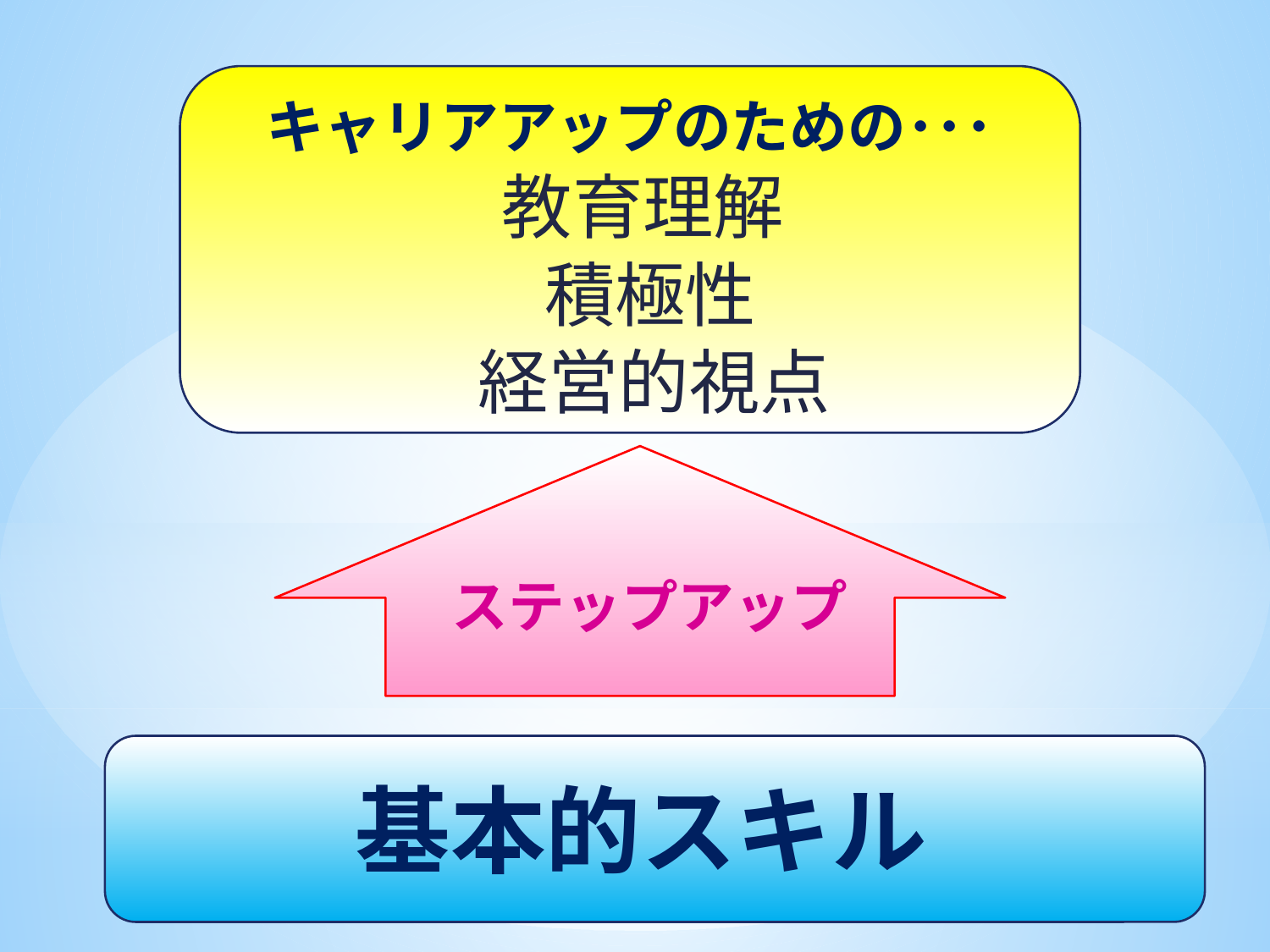

キャリアアップのための･･･
教育理解
積極性
経営的視点

ステップアップ

基本的スキル